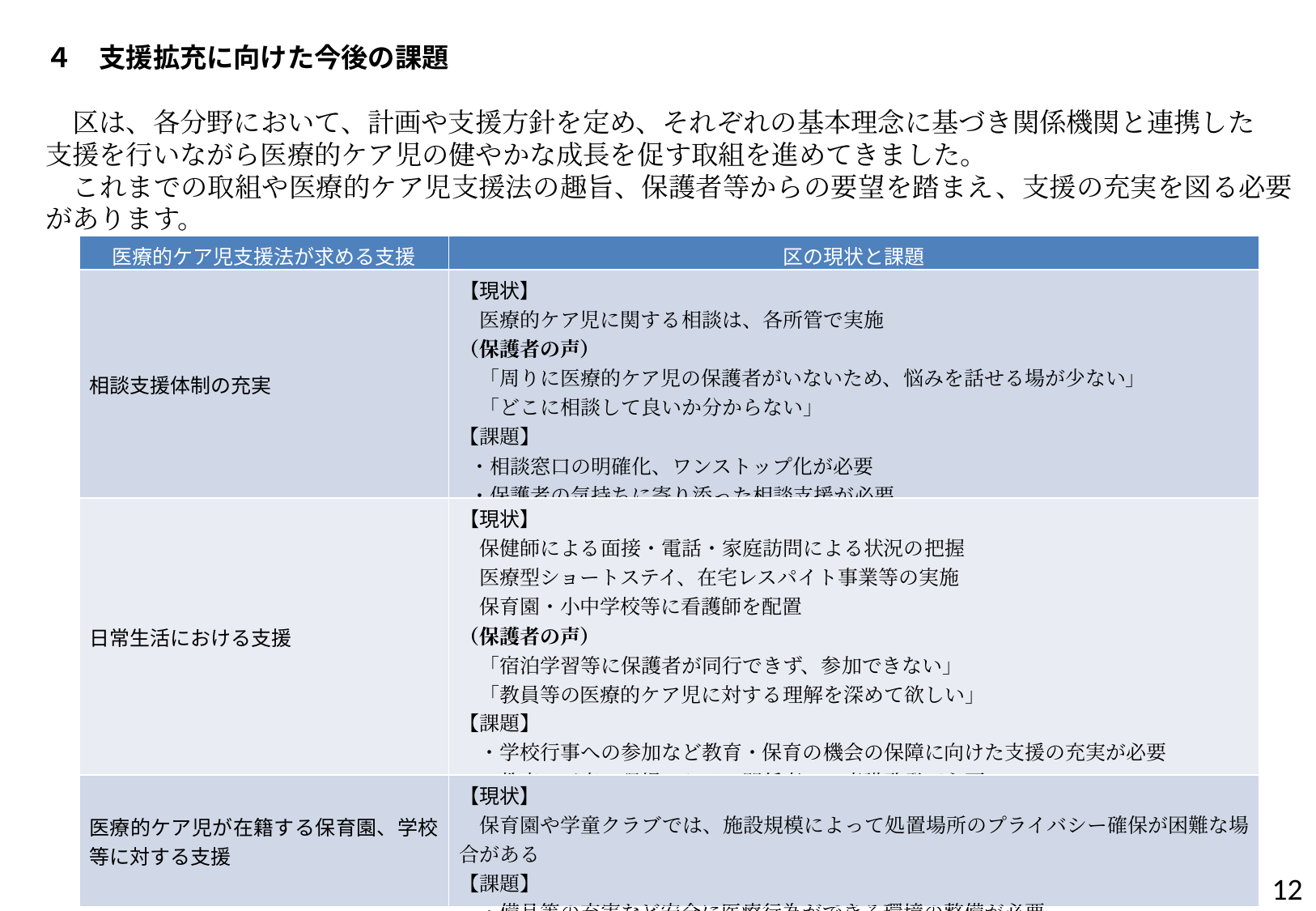

４　支援拡充に向けた今後の課題

　区は、各分野において、計画や支援方針を定め、それぞれの基本理念に基づき関係機関と連携した
支援を行いながら医療的ケア児の健やかな成長を促す取組を進めてきました。
　これまでの取組や医療的ケア児支援法の趣旨、保護者等からの要望を踏まえ、支援の充実を図る必要があります。

| 医療的ケア児支援法が求める支援 | 区の現状と課題 |
| --- | --- |
| 相談支援体制の充実 | 【現状】 　医療的ケア児に関する相談は、各所管で実施 （保護者の声） 　「周りに医療的ケア児の保護者がいないため、悩みを話せる場が少ない」 　「どこに相談して良いか分からない」 【課題】 ・相談窓口の明確化、ワンストップ化が必要 ・保護者の気持ちに寄り添った相談支援が必要 ・相談窓口や支援内容の周知の強化が必要 |
| 日常生活における支援 | 【現状】 　保健師による面接・電話・家庭訪問による状況の把握 　医療型ショートステイ、在宅レスパイト事業等の実施 　保育園・小中学校等に看護師を配置 （保護者の声） 　「宿泊学習等に保護者が同行できず、参加できない」 　「教員等の医療的ケア児に対する理解を深めて欲しい」 【課題】 　・学校行事への参加など教育・保育の機会の保障に向けた支援の充実が必要 　・教育・子育て現場における関係者への意識啓発が必要 　・子どもの成長段階に応じた、段階的な支援が必要 |
| 医療的ケア児が在籍する保育園、学校等に対する支援 | 【現状】 　保育園や学童クラブでは、施設規模によって処置場所のプライバシー確保が困難な場合がある 【課題】 　・備品等の充実など安全に医療行為ができる環境の整備が必要 |
12